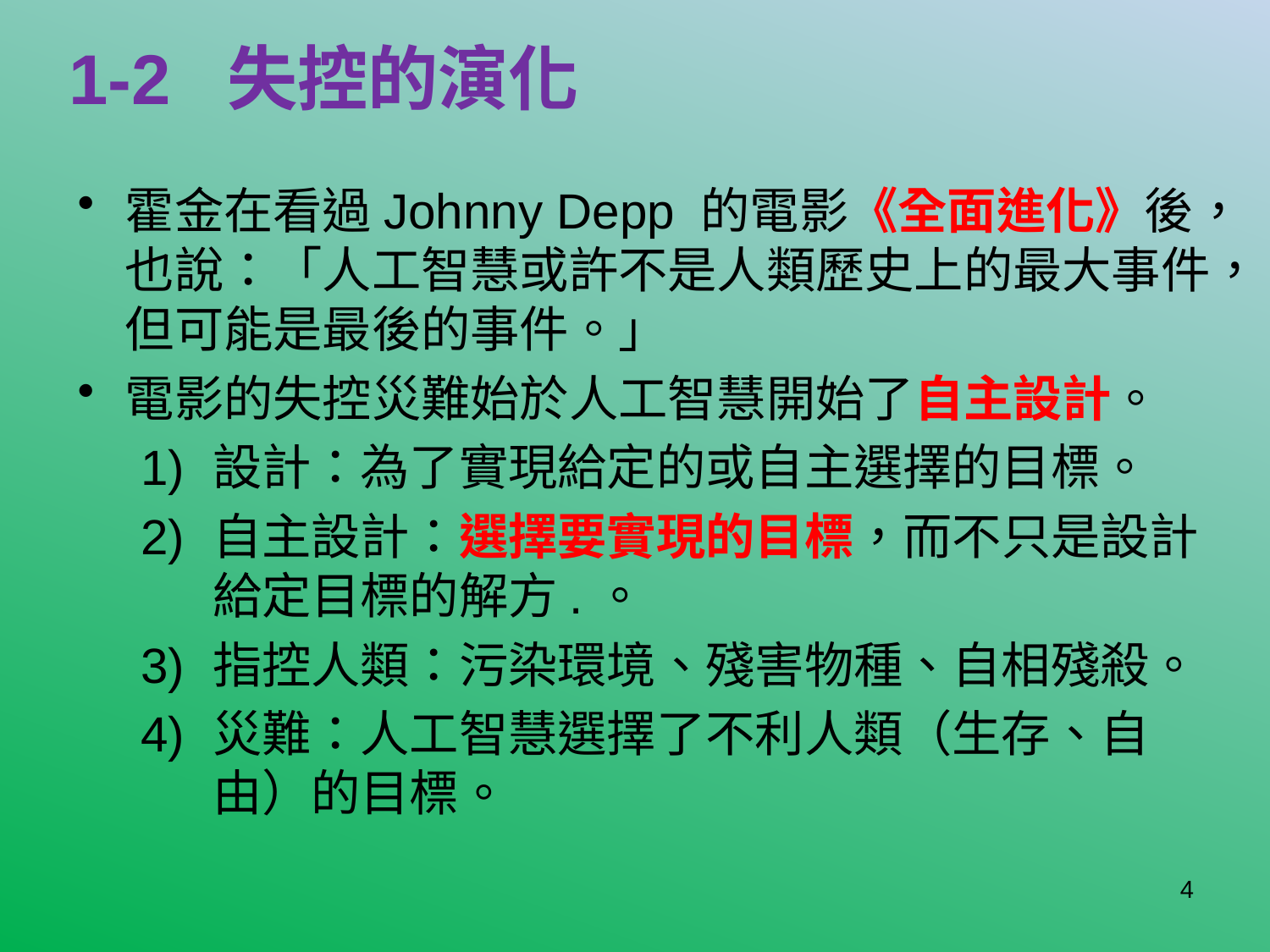

# 1-2  失控的演化
霍金在看過Johnny Depp 的電影《全面進化》後，也說：「人工智慧或許不是人類歷史上的最大事件，但可能是最後的事件。」
電影的失控災難始於人工智慧開始了自主設計。
設計：為了實現給定的或自主選擇的目標。
自主設計：選擇要實現的目標，而不只是設計給定目標的解方.。
指控人類：污染環境、殘害物種、自相殘殺。
災難：人工智慧選擇了不利人類（生存、自由）的目標。
4